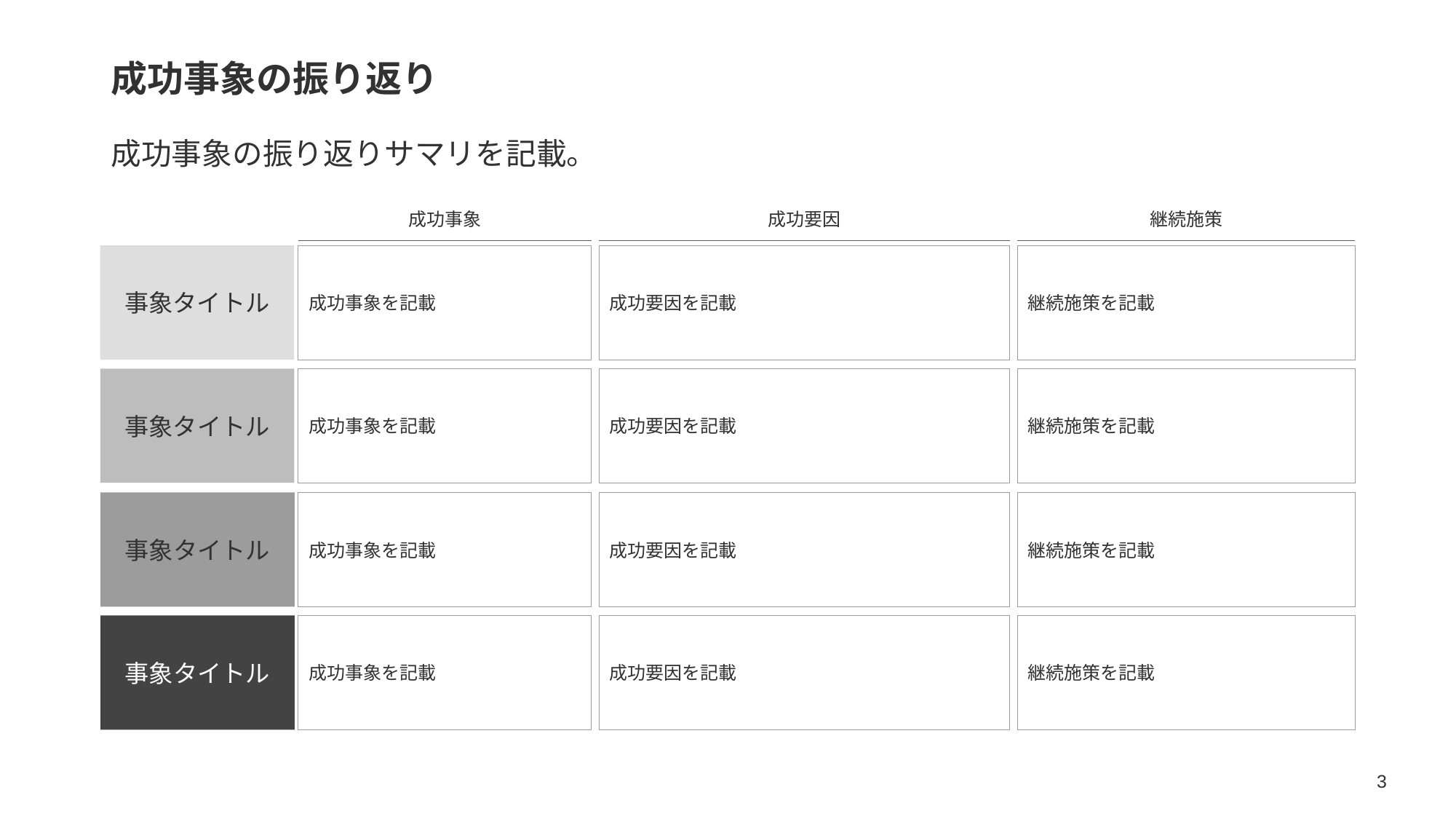

# 成功事象の振り返り
成功事象の振り返りサマリを記載。
成功事象
成功要因
継続施策
成功事象を記載
成功要因を記載
継続施策を記載
事象タイトル
事象タイトル
成功事象を記載
成功要因を記載
継続施策を記載
事象タイトル
成功事象を記載
成功要因を記載
継続施策を記載
事象タイトル
成功事象を記載
成功要因を記載
継続施策を記載
3